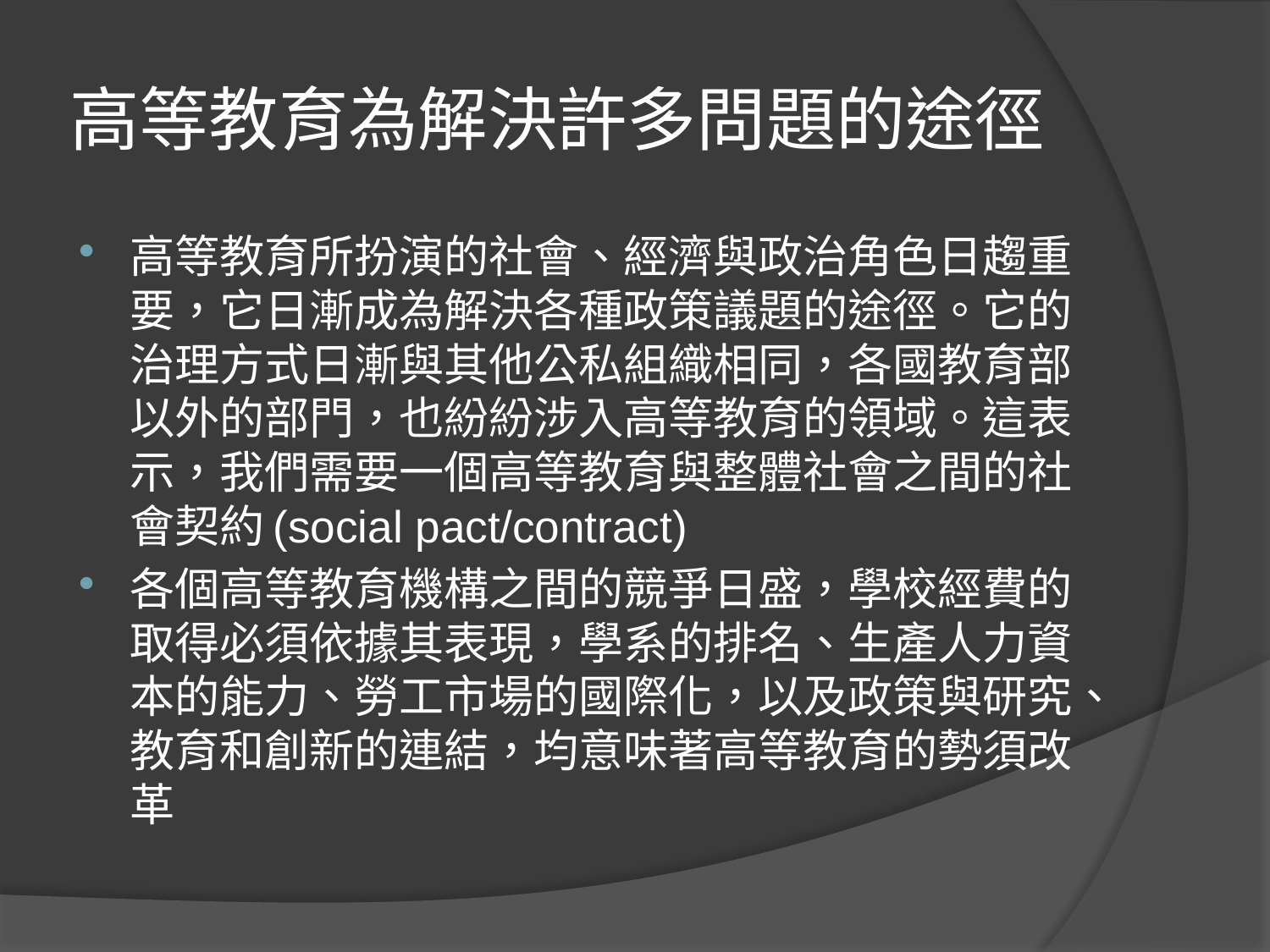

# 高等教育為解決許多問題的途徑
高等教育所扮演的社會、經濟與政治角色日趨重要，它日漸成為解決各種政策議題的途徑。它的治理方式日漸與其他公私組織相同，各國教育部以外的部門，也紛紛涉入高等教育的領域。這表示，我們需要一個高等教育與整體社會之間的社會契約(social pact/contract)
各個高等教育機構之間的競爭日盛，學校經費的取得必須依據其表現，學系的排名、生產人力資本的能力、勞工市場的國際化，以及政策與研究、教育和創新的連結，均意味著高等教育的勢須改革